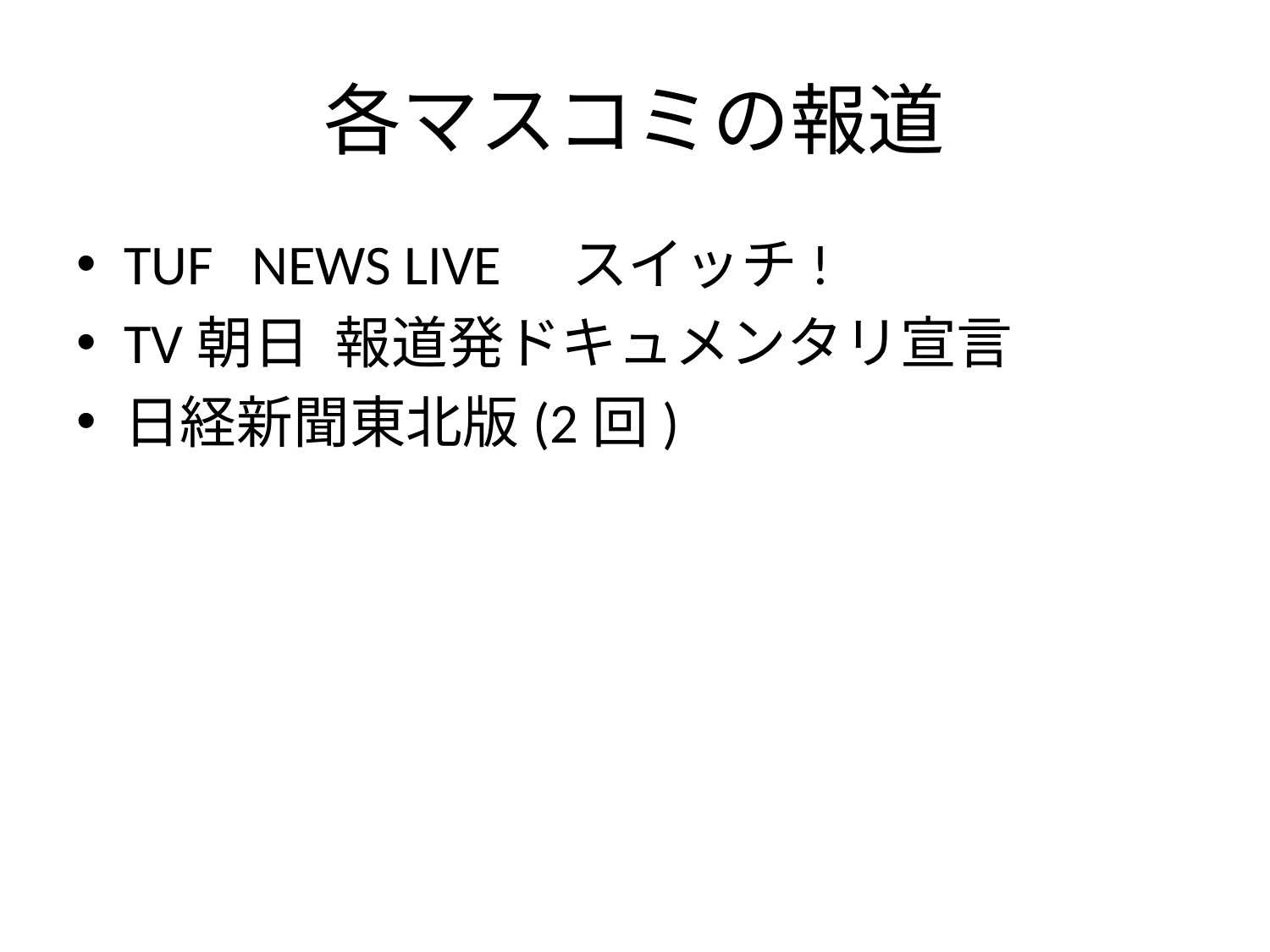

# 各マスコミの報道
TUF   NEWS LIVE　スイッチ!
TV朝日  報道発ドキュメンタリ宣言
日経新聞東北版(2回)